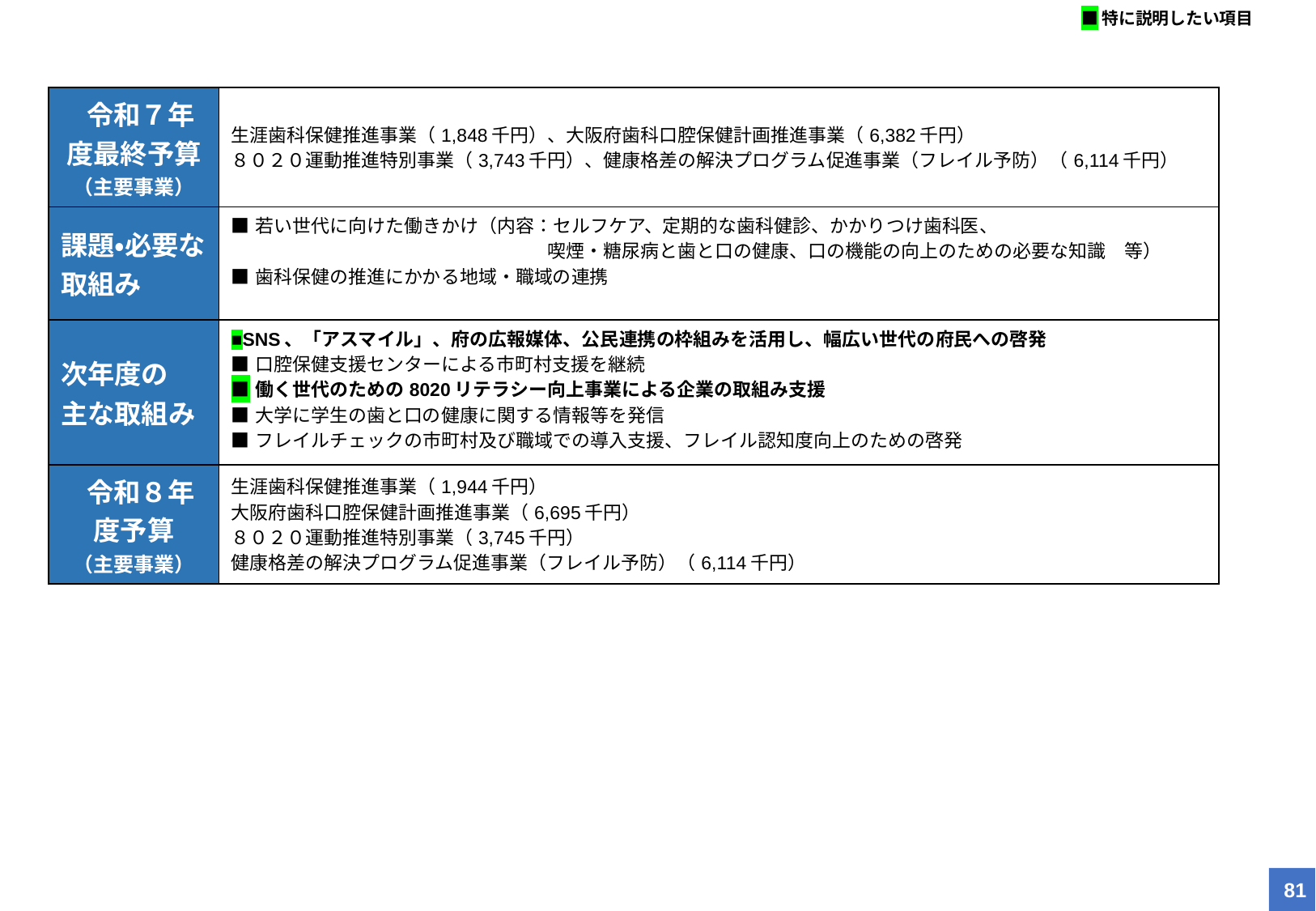

■特に説明したい項目
| 令和７年度最終予算 （主要事業） | 生涯歯科保健推進事業（1,848千円）、大阪府歯科口腔保健計画推進事業（6,382千円） ８０２０運動推進特別事業（3,743千円）、健康格差の解決プログラム促進事業（フレイル予防）（6,114千円） |
| --- | --- |
| 課題・必要な取組み | ■若い世代に向けた働きかけ（内容：セルフケア、定期的な歯科健診、かかりつけ歯科医、 　　　　　　　　　　　　　　　　　喫煙・糖尿病と歯と口の健康、口の機能の向上のための必要な知識　等） ■歯科保健の推進にかかる地域・職域の連携 |
| 次年度の 主な取組み | ■SNS、「アスマイル」、府の広報媒体、公民連携の枠組みを活用し、幅広い世代の府民への啓発 ■口腔保健支援センターによる市町村支援を継続 ■働く世代のための8020リテラシー向上事業による企業の取組み支援 ■大学に学生の歯と口の健康に関する情報等を発信 ■フレイルチェックの市町村及び職域での導入支援、フレイル認知度向上のための啓発 |
| 令和８年度予算 （主要事業） | 生涯歯科保健推進事業（1,944千円） 大阪府歯科口腔保健計画推進事業（6,695千円） ８０２０運動推進特別事業（3,745千円） 健康格差の解決プログラム促進事業（フレイル予防）（6,114千円） |
81